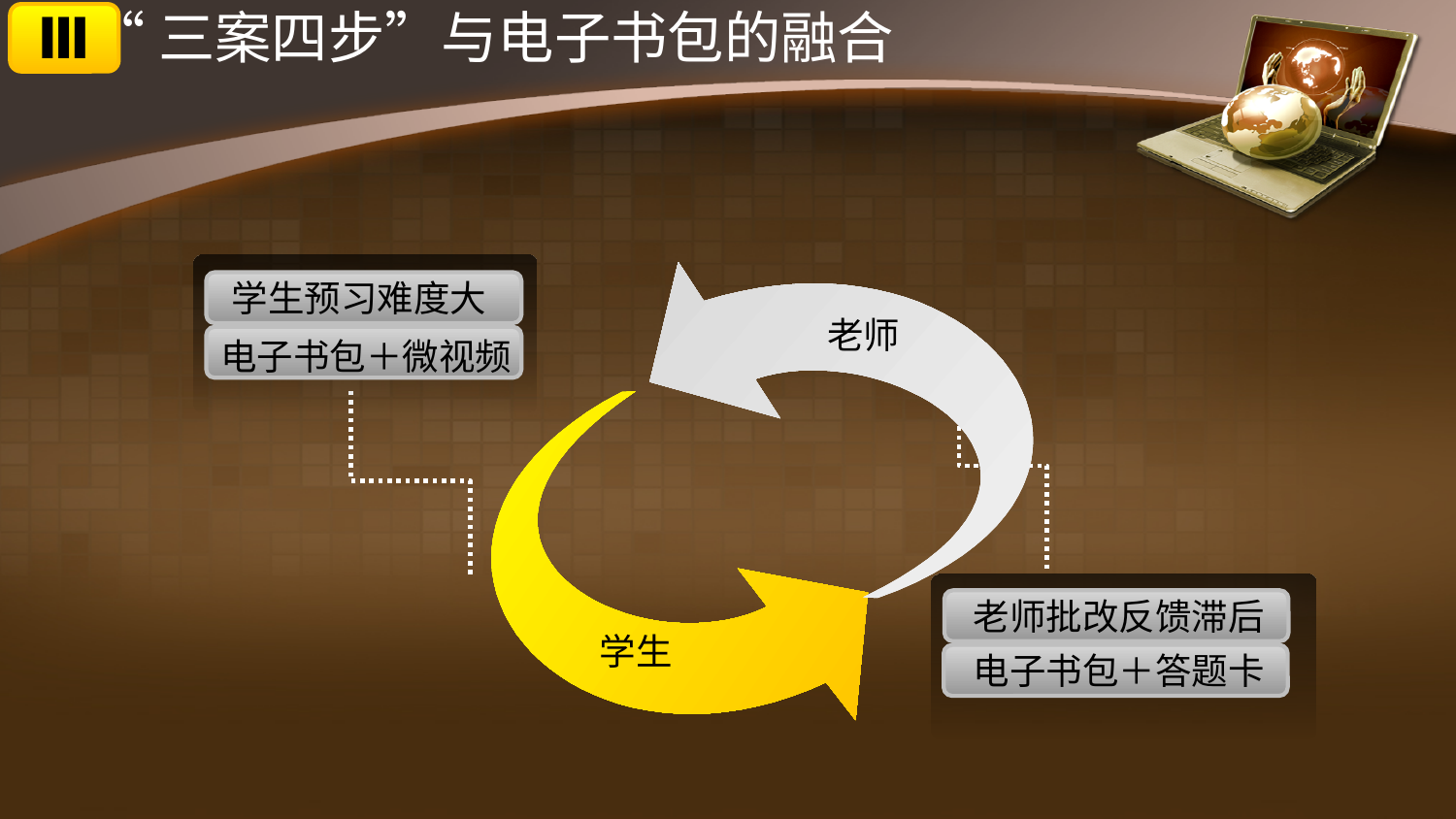

Ⅲ
“三案四步”与电子书包的融合

学生预习难度大

老师

电子书包＋微视频

老师批改反馈滞后

学生
电子书包＋答题卡